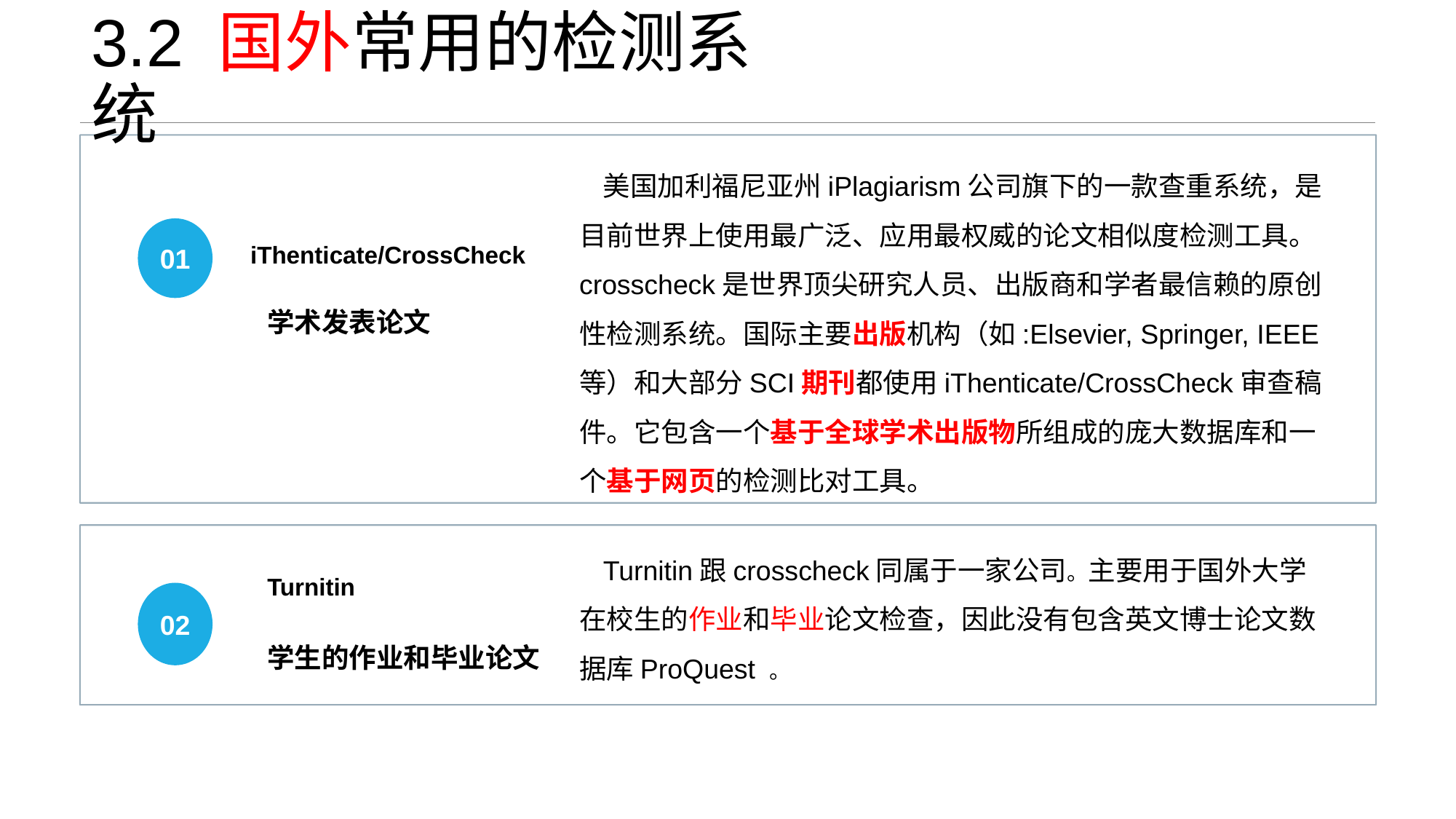

# 3.2 国外常用的检测系统

    美国加利福尼亚州iPlagiarism公司旗下的一款查重系统，是目前世界上使用最广泛、应用最权威的论文相似度检测工具。 crosscheck是世界顶尖研究人员、出版商和学者最信赖的原创性检测系统。国际主要出版机构（如:Elsevier, Springer, IEEE等）和大部分SCI期刊都使用iThenticate/CrossCheck审查稿件。它包含一个基于全球学术出版物所组成的庞大数据库和一个基于网页的检测比对工具。
01
iThenticate/CrossCheck
学术发表论文

    Turnitin跟crosscheck同属于一家公司。主要用于国外大学在校生的作业和毕业论文检查，因此没有包含英文博士论文数据库ProQuest 。
Turnitin
02
学生的作业和毕业论文